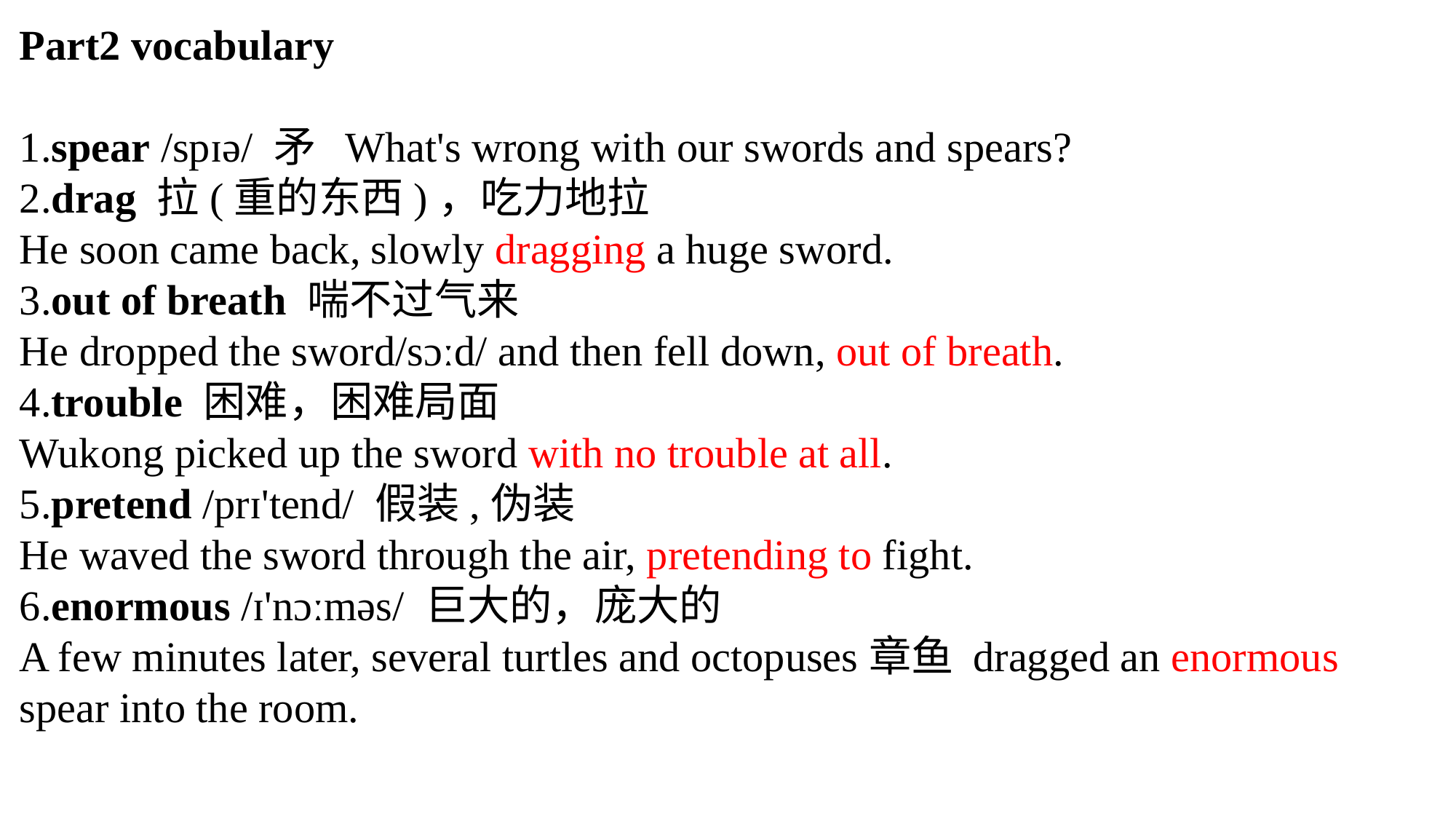

Part2 vocabulary

1.spear /spɪə/ ⽭  What's wrong with our swords and spears?
2.drag 拉(重的东西)，吃⼒地拉
He soon came back, slowly dragging a huge sword.
3.out of breath 喘不过⽓来
He dropped the sword/sɔːd/ and then fell down, out of breath.
4.trouble 困难，困难局⾯
Wukong picked up the sword with no trouble at all.
5.pretend /prɪ'tend/ 假装,伪装
He waved the sword through the air, pretending to fight.
6.enormous /ɪ'nɔːməs/ 巨⼤的，庞⼤的
A few minutes later, several turtles and octopuses章鱼 dragged an enormous spear into the room.